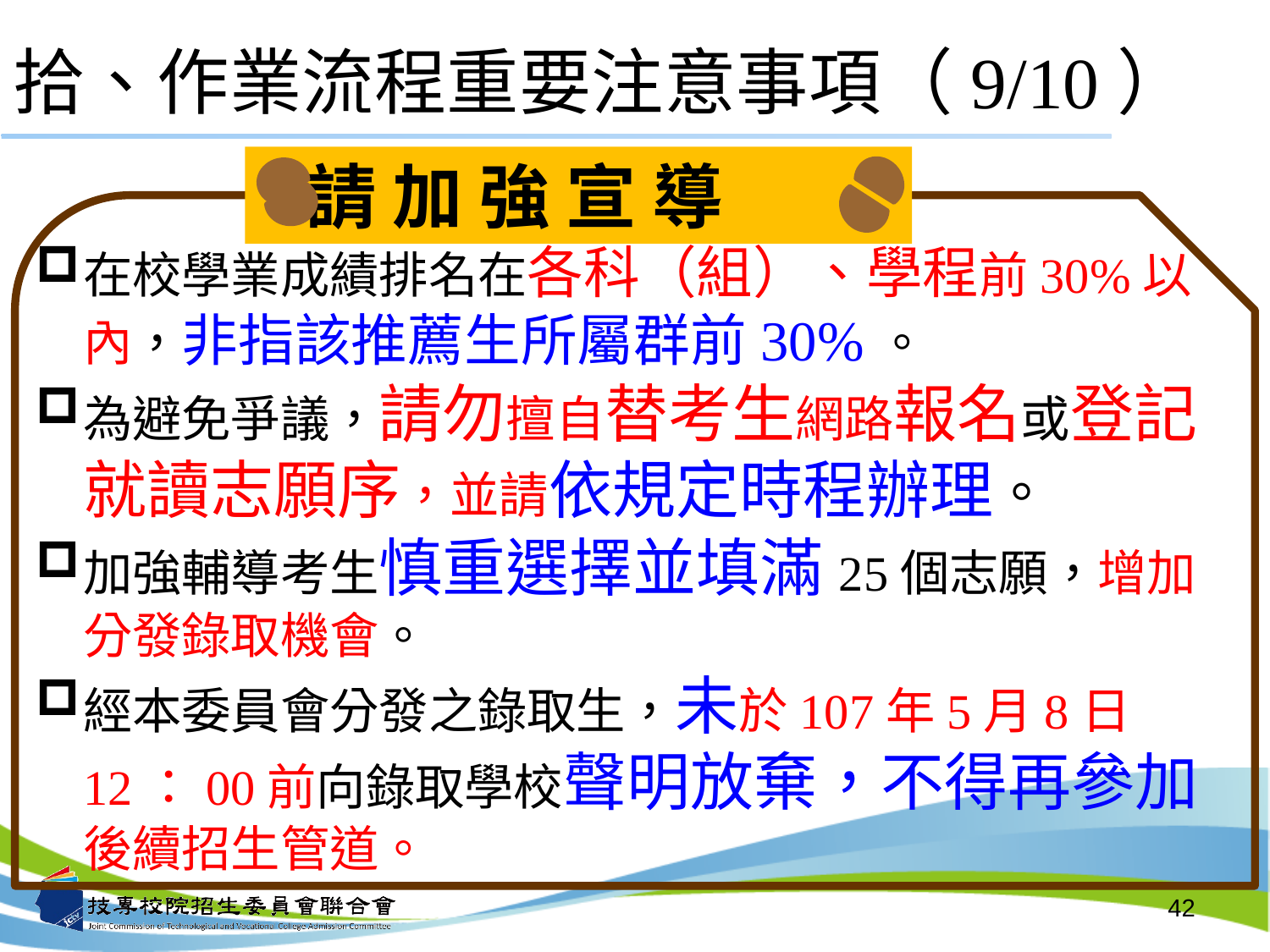

# 拾、作業流程重要注意事項（9/10）
  請 加 強 宣 導

在校學業成績排名在各科（組）、學程前30%以內，非指該推薦生所屬群前30%。
為避免爭議，請勿擅自替考生網路報名或登記就讀志願序，並請依規定時程辦理。
加強輔導考生慎重選擇並填滿25個志願，增加分發錄取機會。
經本委員會分發之錄取生，未於107年5月8日12：00前向錄取學校聲明放棄，不得再參加後續招生管道。
42